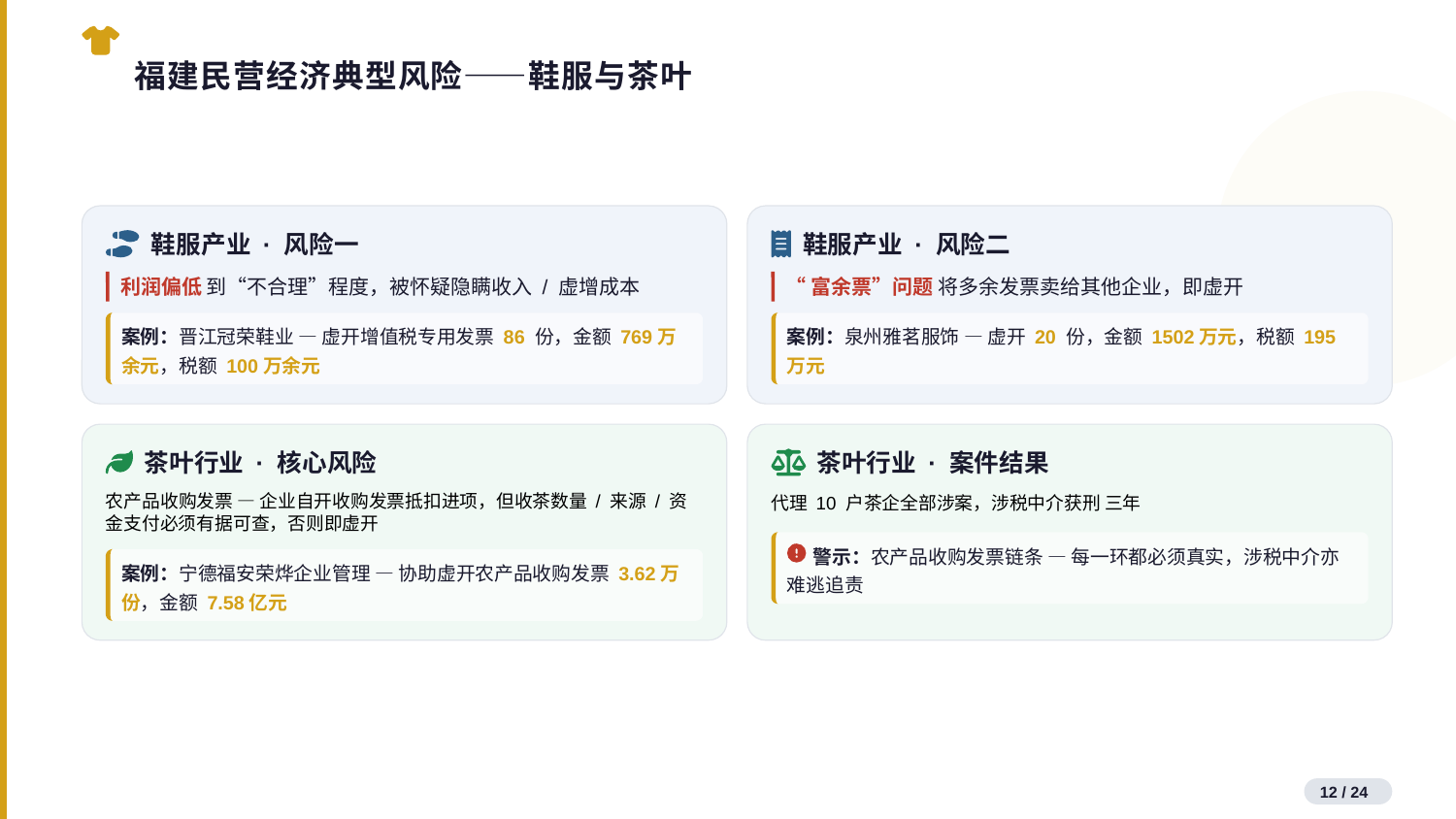

福建民营经济典型风险——鞋服与茶叶

鞋服产业 · 风险一
鞋服产业 · 风险二

利润偏低 到“不合理”程度，被怀疑隐瞒收入 / 虚增成本
“富余票”问题 将多余发票卖给其他企业，即虚开

案例：晋江冠荣鞋业 — 虚开增值税专用发票 86 份，金额 769万余元，税额 100万余元
案例：泉州雅茗服饰 — 虚开 20 份，金额 1502万元，税额 195万元

茶叶行业 · 核心风险
茶叶行业 · 案件结果

农产品收购发票 — 企业自开收购发票抵扣进项，但收茶数量 / 来源 / 资金支付必须有据可查，否则即虚开
代理 10 户茶企全部涉案，涉税中介获刑 三年

警示：农产品收购发票链条 — 每一环都必须真实，涉税中介亦难逃追责

案例：宁德福安荣烨企业管理 — 协助虚开农产品收购发票 3.62万份，金额 7.58亿元

12 / 24